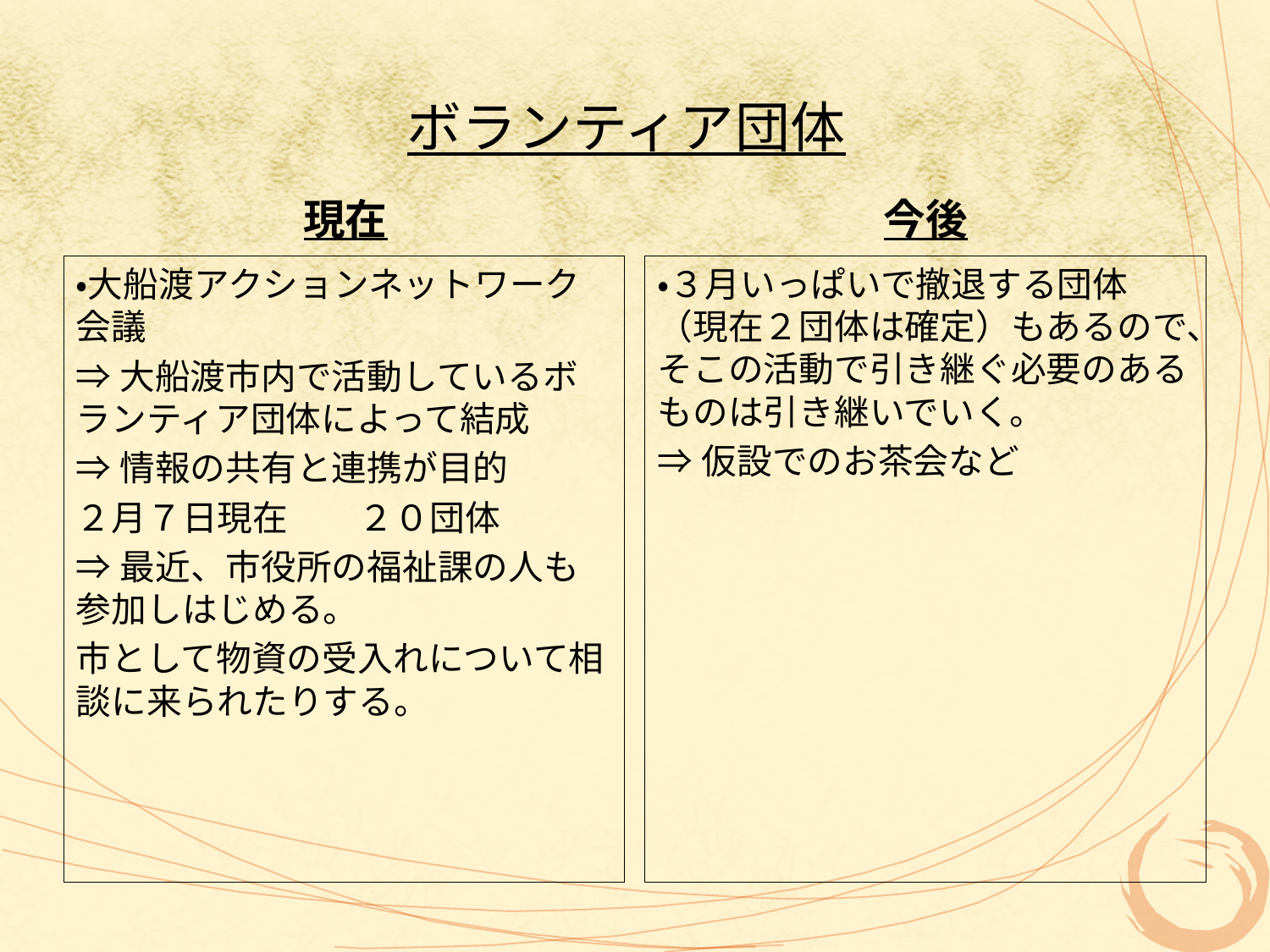

# ボランティア団体
現在
今後
・大船渡アクションネットワーク会議
⇒大船渡市内で活動しているボランティア団体によって結成
⇒情報の共有と連携が目的
２月７日現在　　２０団体
⇒最近、市役所の福祉課の人も参加しはじめる。
市として物資の受入れについて相談に来られたりする。
・３月いっぱいで撤退する団体（現在２団体は確定）もあるので、そこの活動で引き継ぐ必要のあるものは引き継いでいく。
⇒仮設でのお茶会など